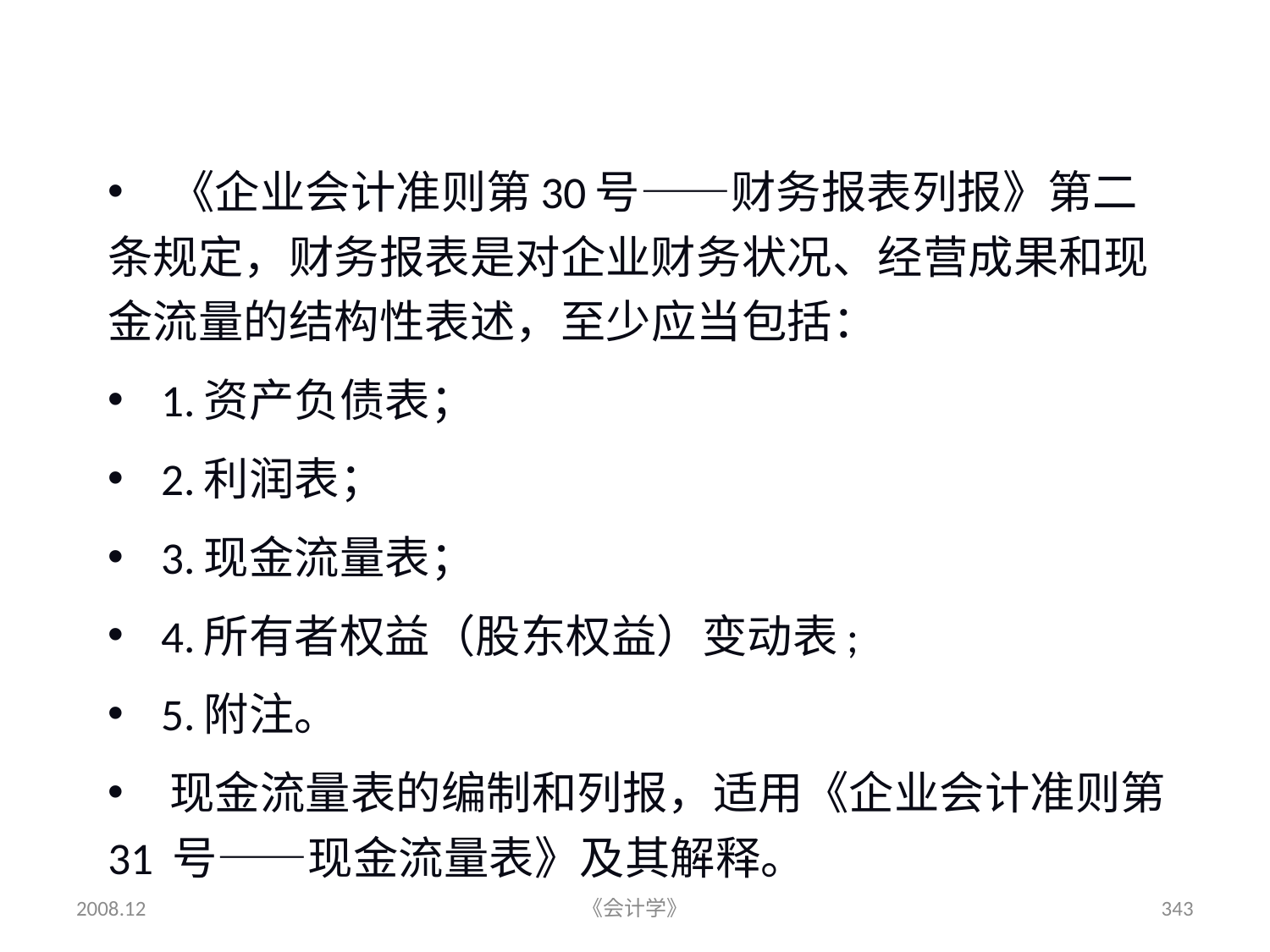

# 四、财务报表的组成
    《企业会计准则第30号——财务报表列报》第二条规定，财务报表是对企业财务状况、经营成果和现金流量的结构性表述，至少应当包括：
    1.资产负债表；
    2.利润表；
    3.现金流量表；
    4.所有者权益（股东权益）变动表;
    5.附注。
    现金流量表的编制和列报，适用《企业会计准则第31 号——现金流量表》及其解释。
2008.12
《会计学》
343